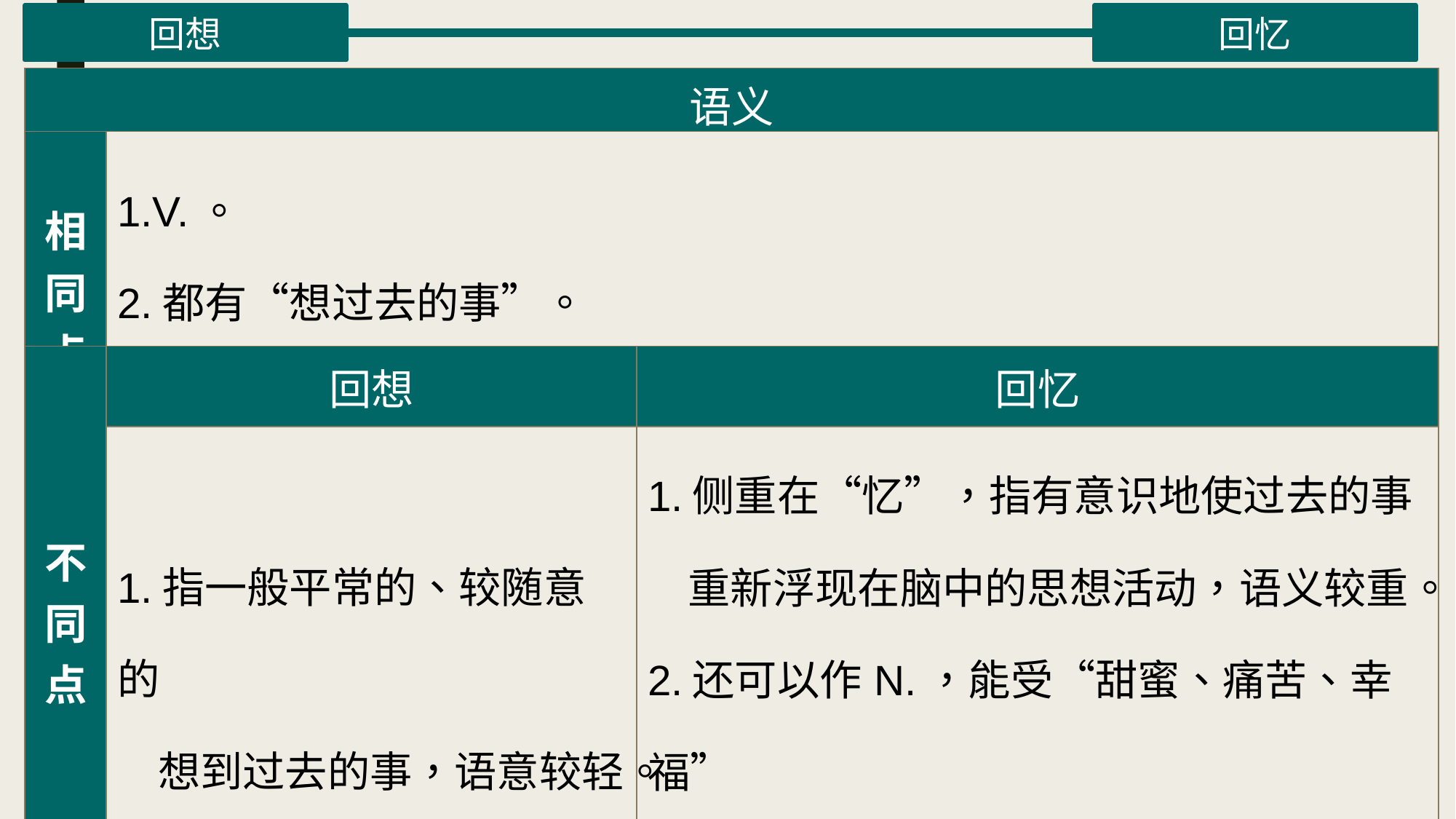

回想
回忆
| 语义 |  |  |
| --- | --- | --- |
| 相同点 | 1.V.。 2.都有“想过去的事”。 |  |
| 不同点 | 回想 | 回忆 |
|  | 1.指一般平常的、较随意的 想到过去的事，语意较轻。 | 1.侧重在“忆”，指有意识地使过去的事 重新浮现在脑中的思想活动，语义较重。 2.还可以作N.，能受“甜蜜、痛苦、幸福” 等修饰，也能作“引起、陷入、留下、 唤起”等动词的宾语。 |
|  |
| --- |